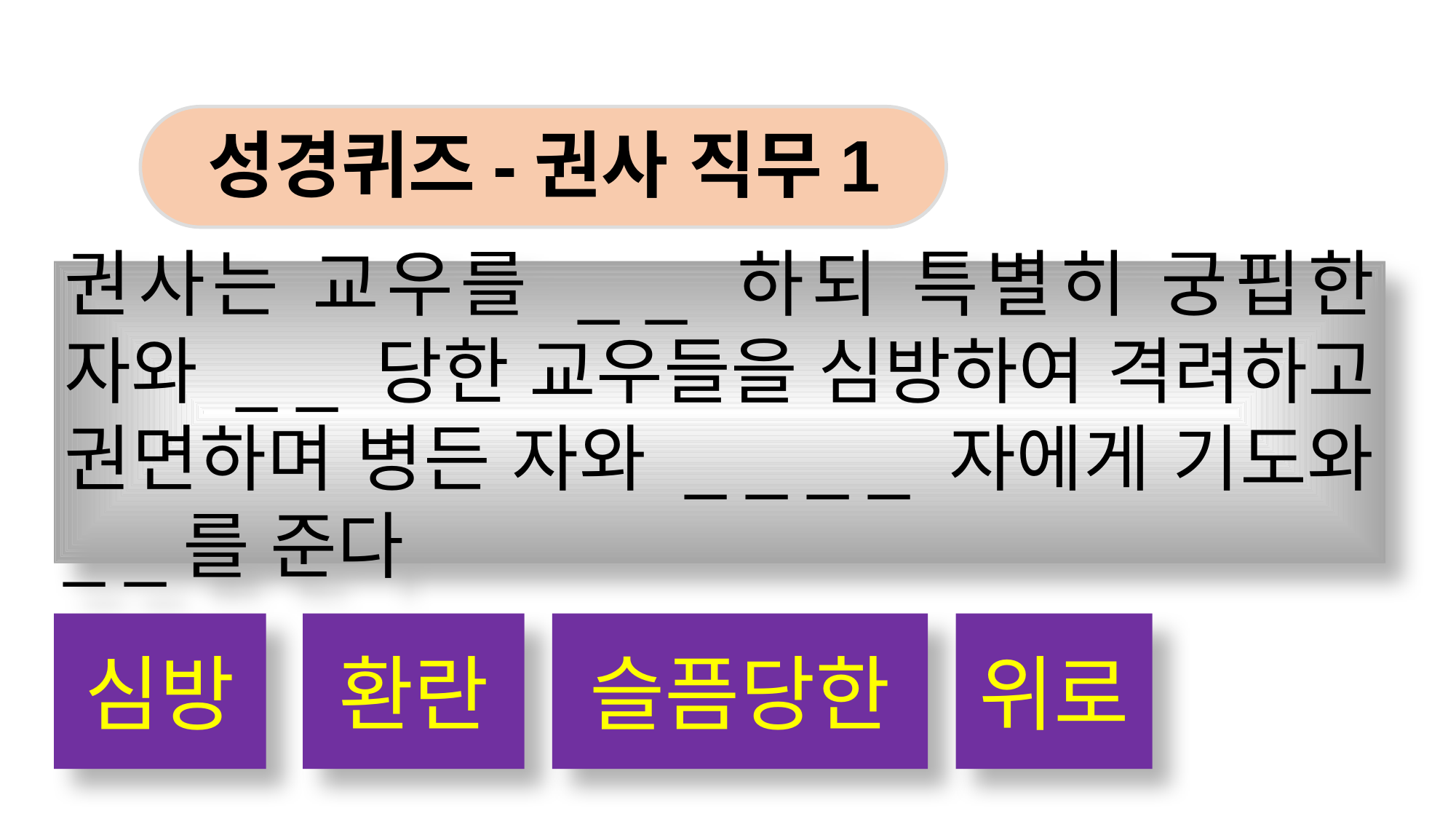

성경퀴즈-권사 직무1
권사는 교우를 _ _ 하되 특별히 궁핍한 자와 _ _ 당한 교우들을 심방하여 격려하고 권면하며 병든 자와 _ _ _ _ 자에게 기도와 _ _를 준다
심방
환란
슬픔당한
위로